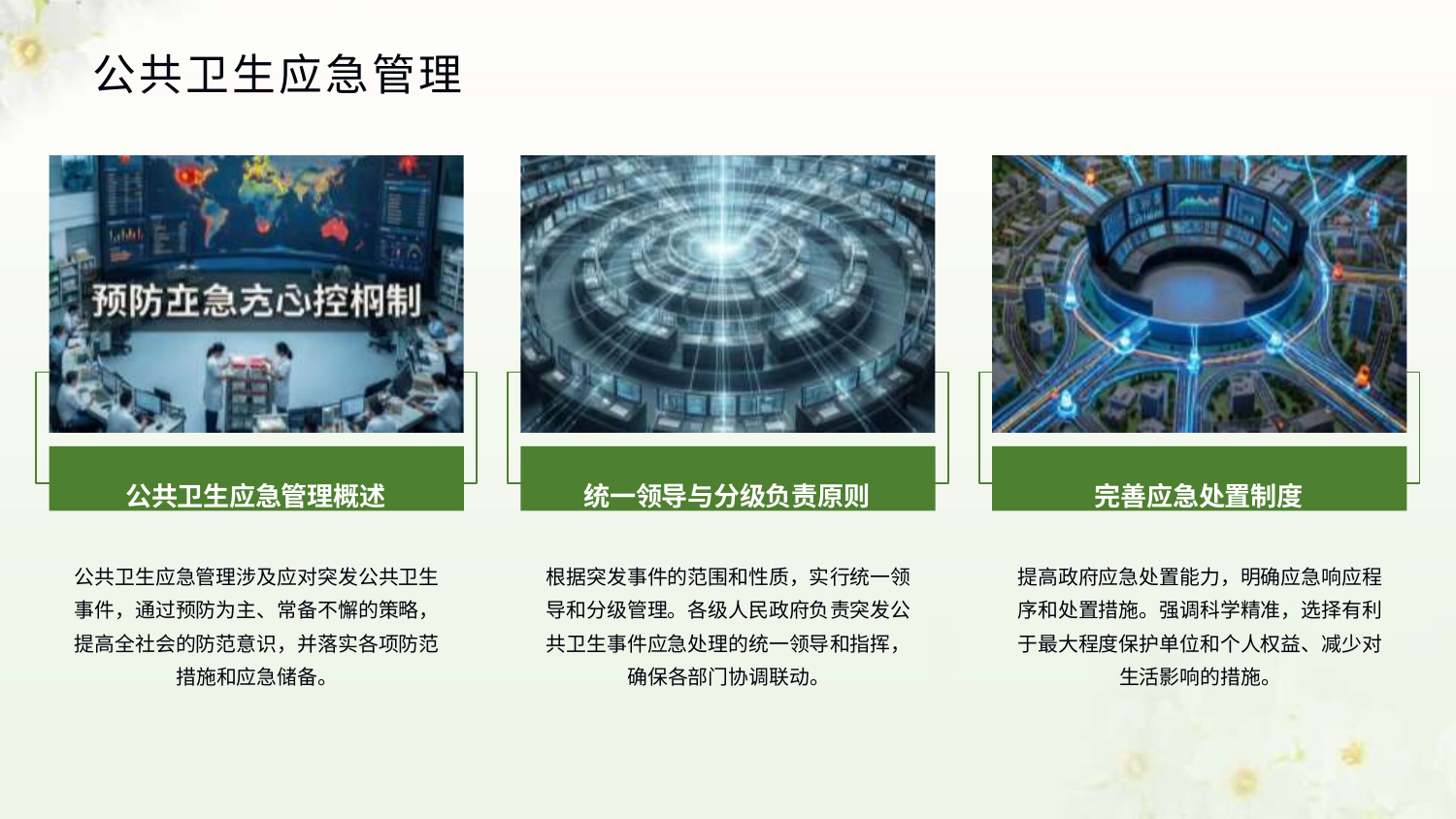

# 公共卫生应急管理

公共卫生应急管理概述

统一领导与分级负责原则

完善应急处置制度
公共卫生应急管理涉及应对突发公共卫生 事件，通过预防为主、常备不懈的策略， 提高全社会的防范意识，并落实各项防范 措施和应急储备。
根据突发事件的范围和性质，实行统一领 导和分级管理。各级人民政府负责突发公 共卫生事件应急处理的统一领导和指挥， 确保各部门协调联动。
提高政府应急处置能力，明确应急响应程 序和处置措施。强调科学精准，选择有利 于最大程度保护单位和个人权益、减少对 生活影响的措施。